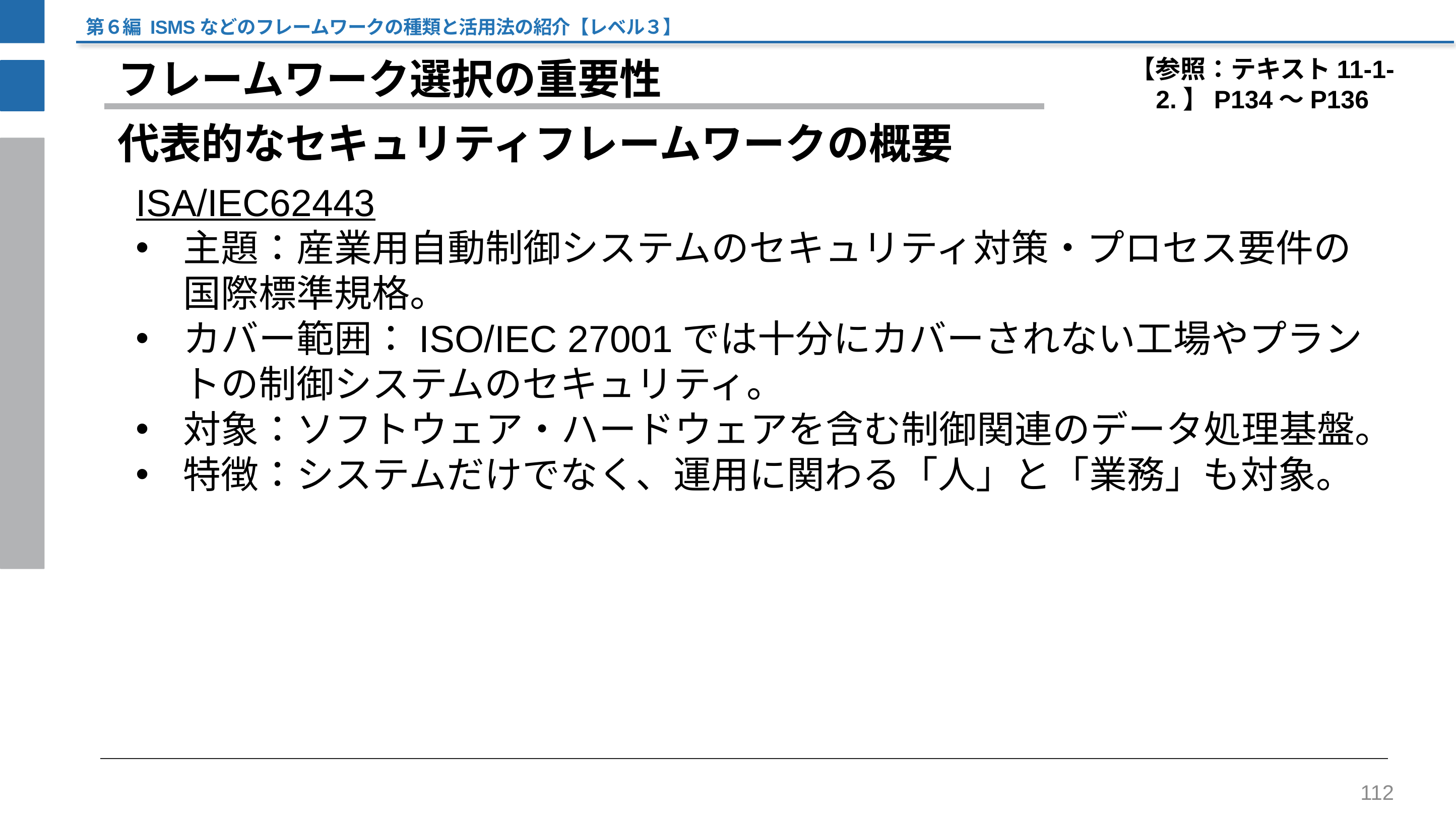

第６編 ISMSなどのフレームワークの種類と活用法の紹介【レベル３】
【参照：テキスト11-1-2.】P134～P136
フレームワーク選択の重要性
代表的なセキュリティフレームワークの概要
ISA/IEC62443
主題：産業用自動制御システムのセキュリティ対策・プロセス要件の
国際標準規格。
カバー範囲：ISO/IEC 27001では十分にカバーされない工場やプラントの制御システムのセキュリティ。
対象：ソフトウェア・ハードウェアを含む制御関連のデータ処理基盤。
特徴：システムだけでなく、運用に関わる「人」と「業務」も対象。
112